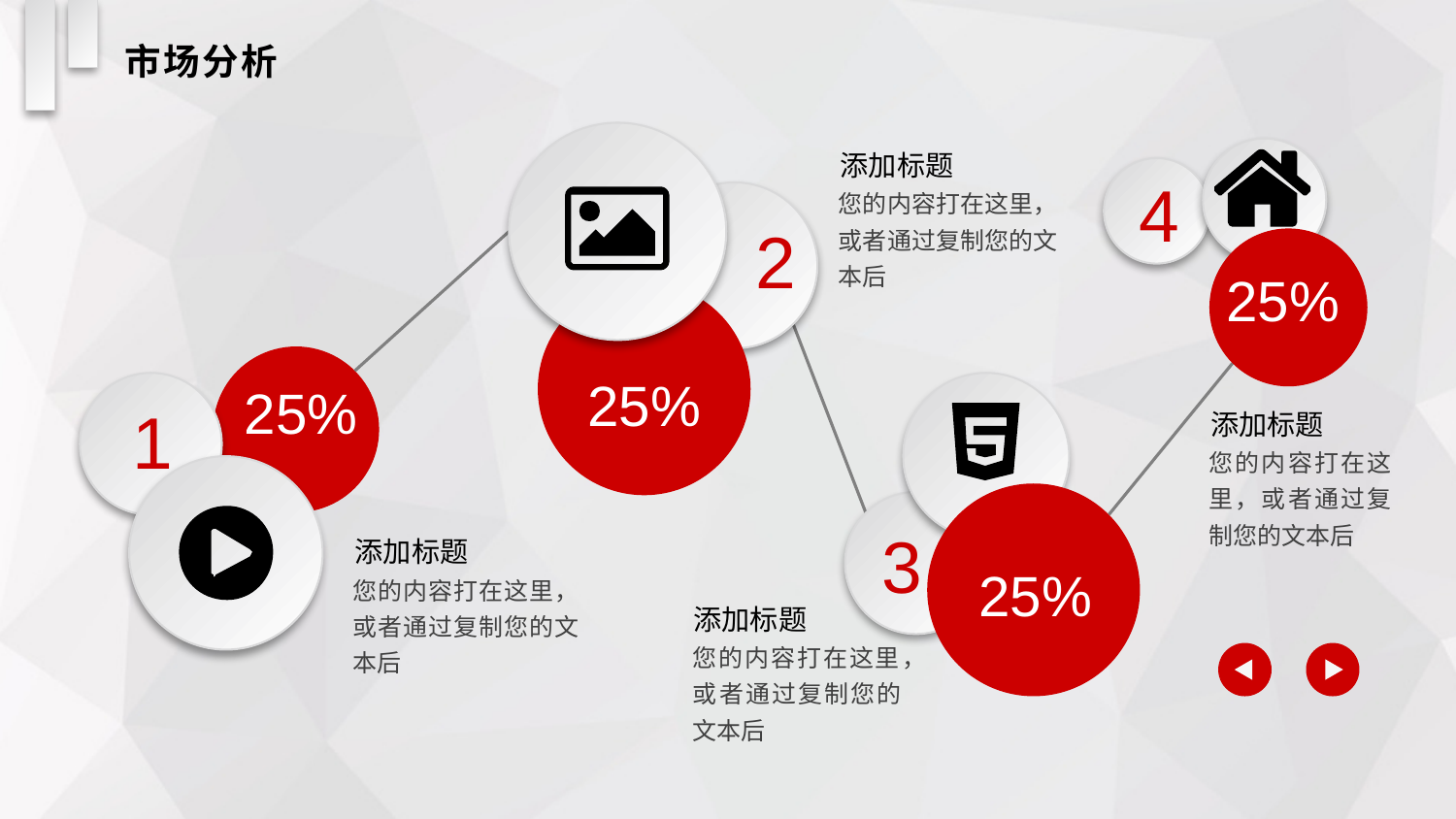

市场分析

2

4
25%
添加标题
您的内容打在这里，或者通过复制您的文本后

25%
25%

1

3
25%
添加标题
您的内容打在这里，或者通过复制您的文本后

添加标题
您的内容打在这里，或者通过复制您的文本后
添加标题
您的内容打在这里，或者通过复制您的文本后